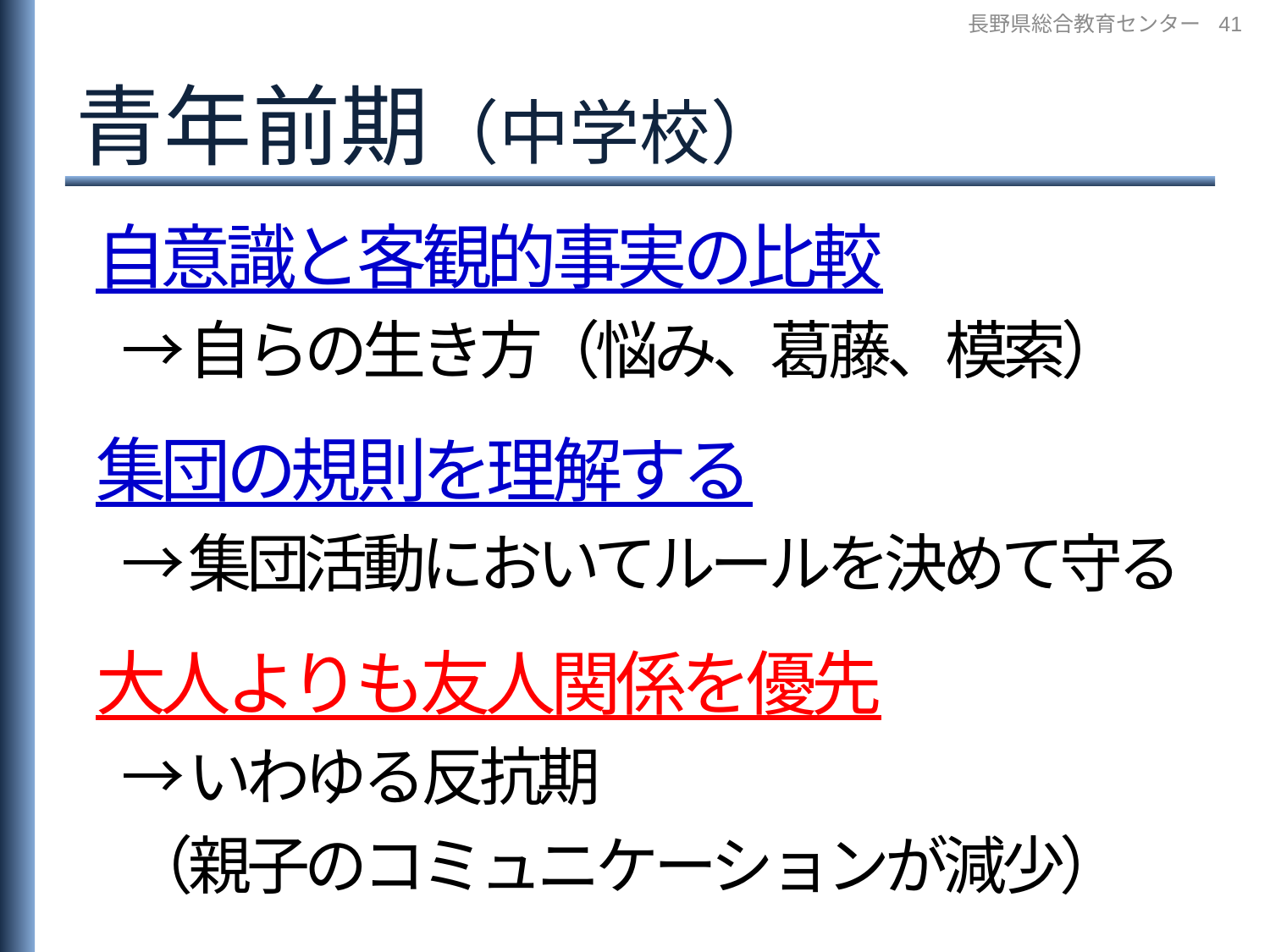

長野県総合教育センター
41
# 青年前期（中学校）
 自意識と客観的事実の比較
　→ 自らの生き方（悩み、葛藤、模索）

 集団の規則を理解する
　→ 集団活動においてルールを決めて守る

 大人よりも友人関係を優先
　→ いわゆる反抗期
　 （親子のコミュニケーションが減少）